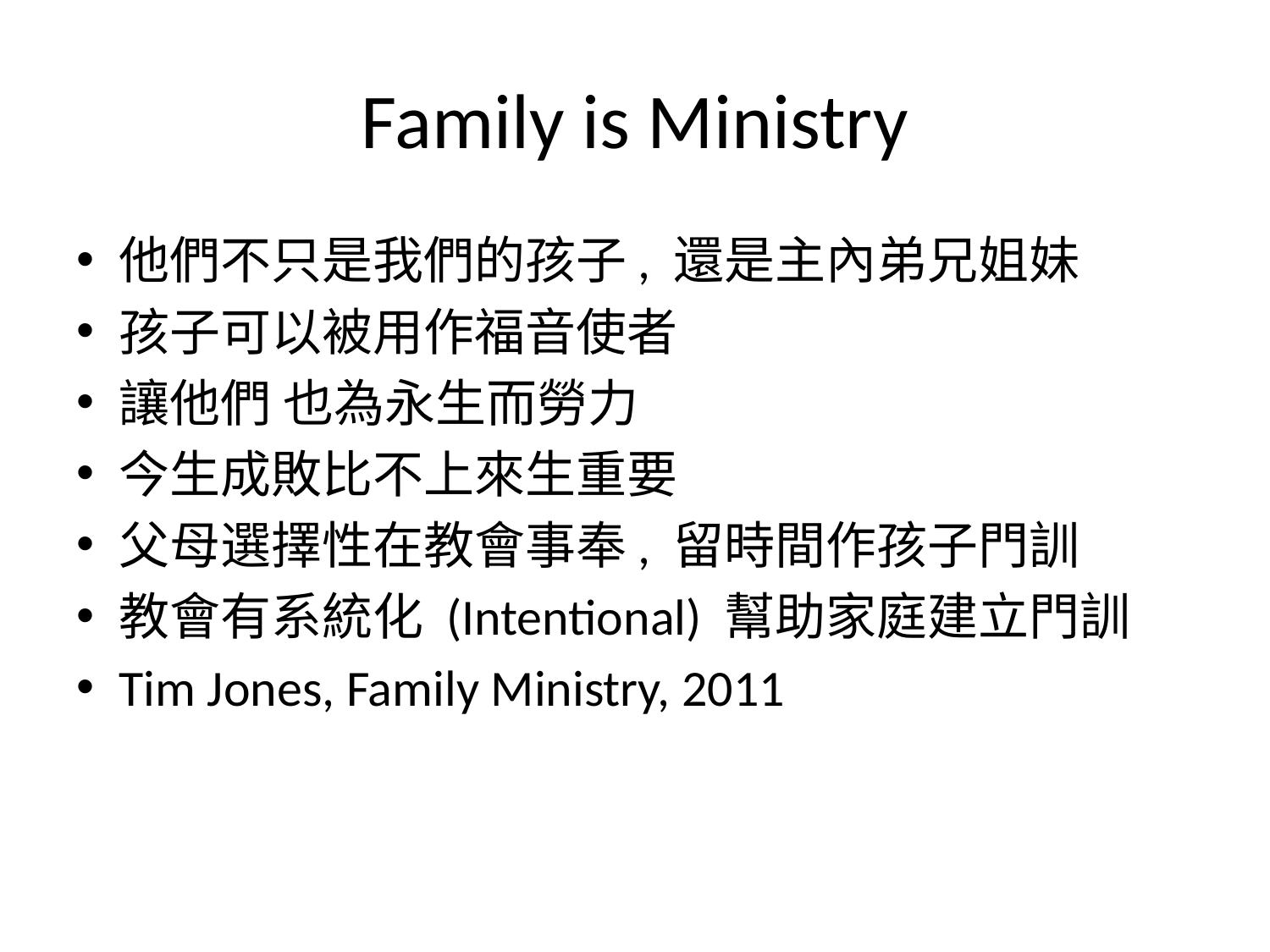

# Family is Ministry
他們不只是我們的孩子, 還是主內弟兄姐妹
孩子可以被用作福音使者
讓他們 也為永生而勞力
今生成敗比不上來生重要
父母選擇性在教會事奉, 留時間作孩子門訓
教會有系統化 (Intentional) 幫助家庭建立門訓
Tim Jones, Family Ministry, 2011